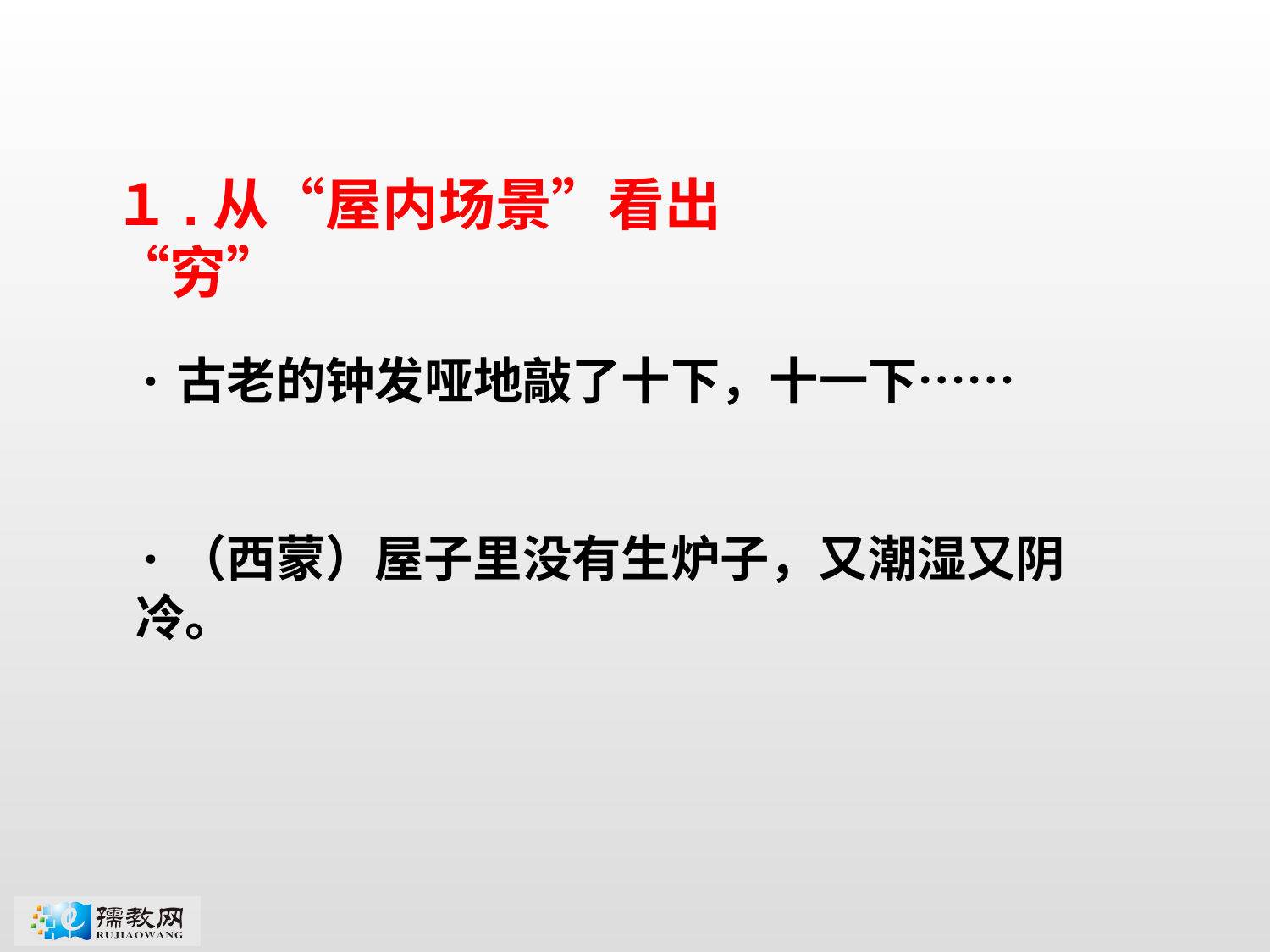

１.从“屋内场景”看出“穷”
·古老的钟发哑地敲了十下，十一下……
·（西蒙）屋子里没有生炉子，又潮湿又阴冷。